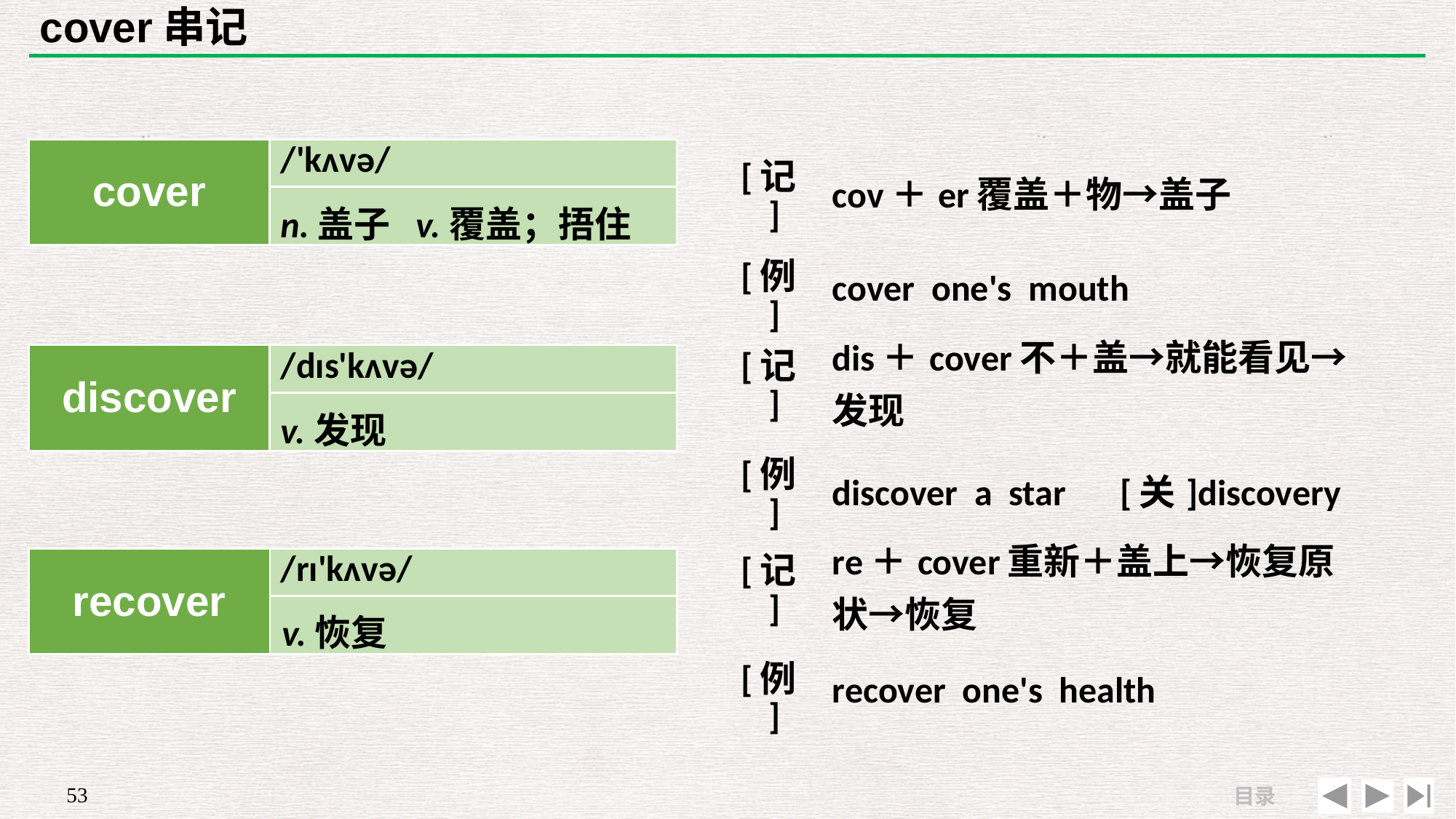

# cover串记

| cover | /'kʌvə/ |
| --- | --- |
|  |  |
| [记] | cov＋er覆盖＋物→盖子 |
| --- | --- |
| [例] | cover one's mouth |
n.盖子  v.覆盖；捂住
| [记] | dis＋cover不＋盖→就能看见→ 发现 |
| --- | --- |
| [例] | discover a star　[关]discovery |
| discover | /dɪs'kʌvə/ |
| --- | --- |
|  |  |
v.发现
| [记] | re＋cover重新＋盖上→恢复原状→恢复 |
| --- | --- |
| [例] | recover one's health |
| recover | /rɪ'kʌvə/ |
| --- | --- |
|  |  |
v.恢复